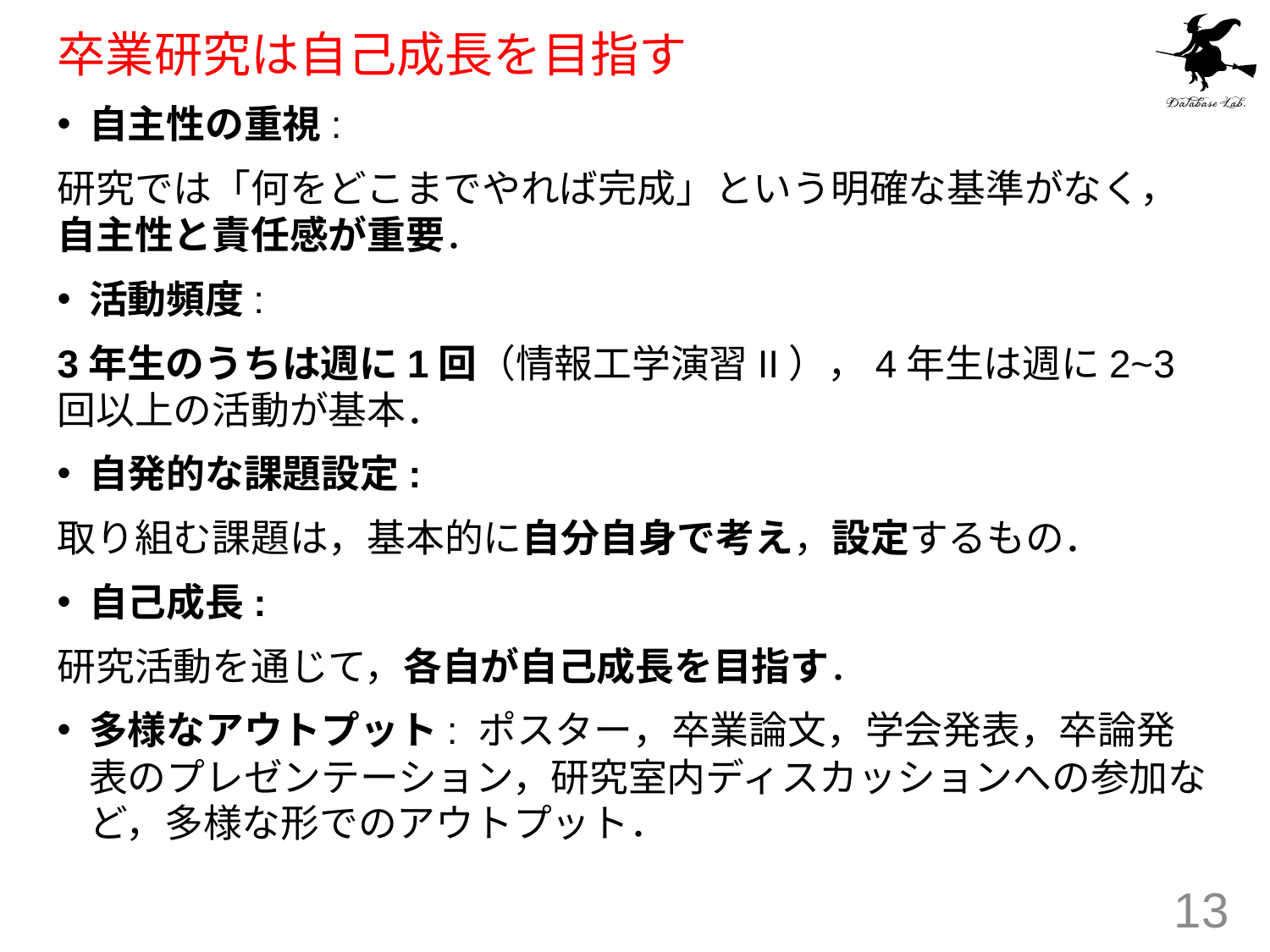

# 卒業研究は自己成長を目指す
自主性の重視:
研究では「何をどこまでやれば完成」という明確な基準がなく，自主性と責任感が重要．
活動頻度:
3年生のうちは週に1回（情報工学演習II），4年生は週に2~3回以上の活動が基本．
自発的な課題設定:
取り組む課題は，基本的に自分自身で考え，設定するもの．
自己成長:
研究活動を通じて，各自が自己成長を目指す．
多様なアウトプット: ポスター，卒業論文，学会発表，卒論発表のプレゼンテーション，研究室内ディスカッションへの参加など，多様な形でのアウトプット．
13